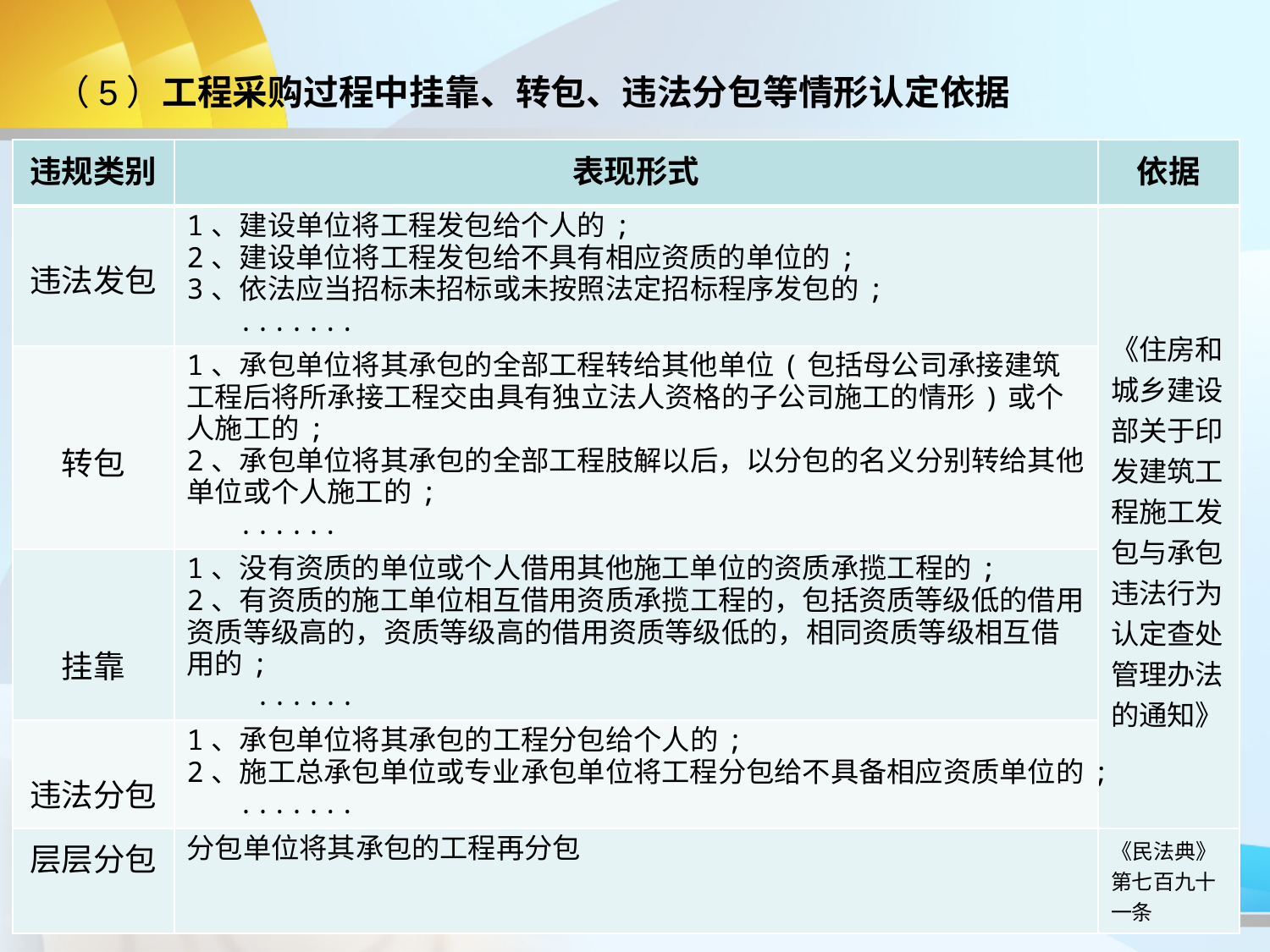

（5）工程采购过程中挂靠、转包、违法分包等情形认定依据
| 违规类别 | 表现形式 | 依据 |
| --- | --- | --- |
| 违法发包 | 1、建设单位将工程发包给个人的; 2、建设单位将工程发包给不具有相应资质的单位的; 3、依法应当招标未招标或未按照法定招标程序发包的; ....... | 《住房和城乡建设部关于印发建筑工程施工发包与承包违法行为认定查处管理办法的通知》 |
| 转包 | 1、承包单位将其承包的全部工程转给其他单位(包括母公司承接建筑工程后将所承接工程交由具有独立法人资格的子公司施工的情形)或个人施工的; 2、承包单位将其承包的全部工程肢解以后，以分包的名义分别转给其他单位或个人施工的; ...... |  |
| 挂靠 | 1、没有资质的单位或个人借用其他施工单位的资质承揽工程的; 2、有资质的施工单位相互借用资质承揽工程的，包括资质等级低的借用资质等级高的，资质等级高的借用资质等级低的，相同资质等级相互借用的; ...... |  |
| 违法分包 | 1、承包单位将其承包的工程分包给个人的; 2、施工总承包单位或专业承包单位将工程分包给不具备相应资质单位的; ....... |  |
| 层层分包 | 分包单位将其承包的工程再分包 | 《民法典》第七百九十一条 |